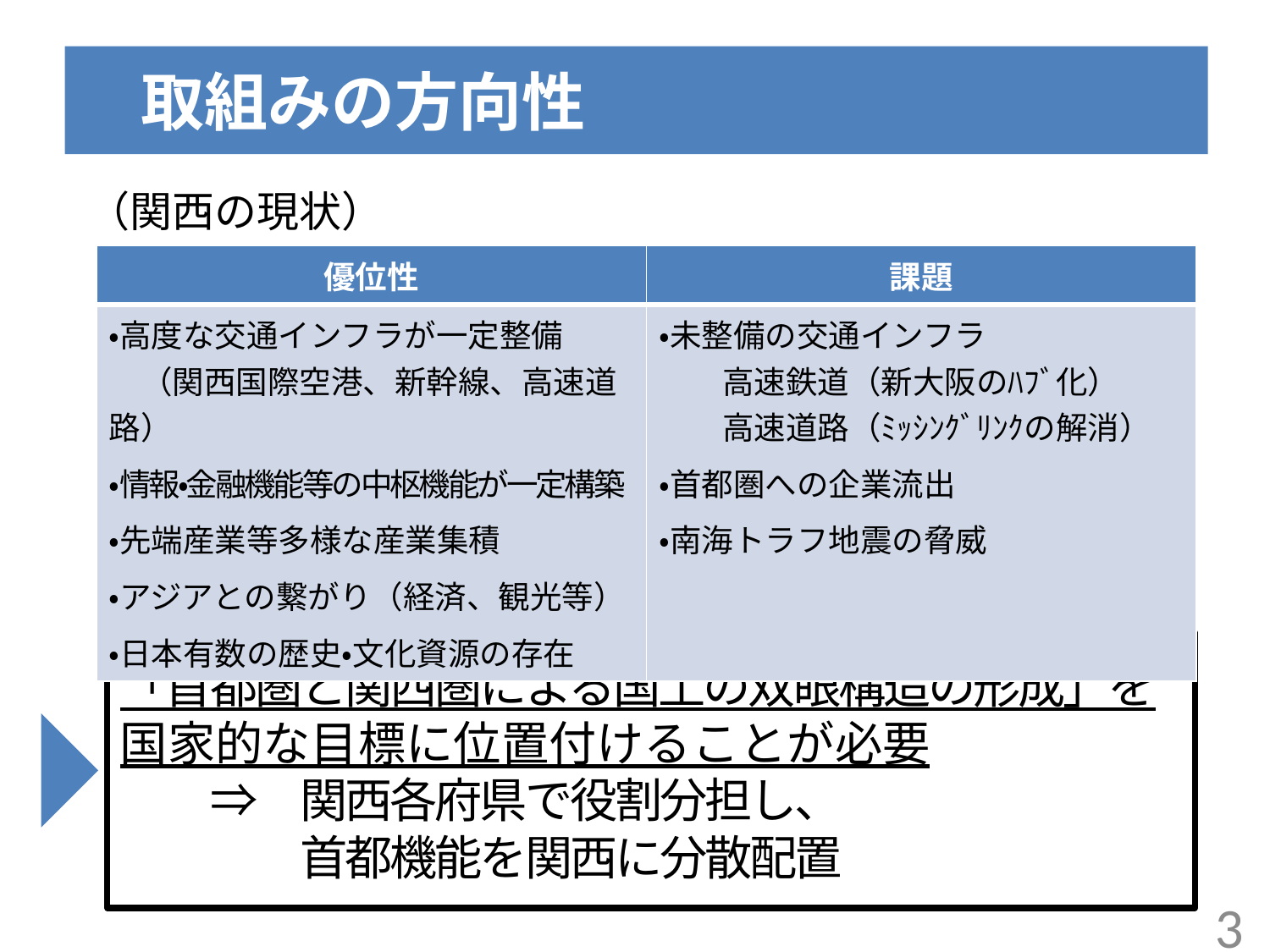

# 取組みの方向性
（関西の現状）
| 優位性 | 課題 |
| --- | --- |
| ・高度な交通インフラが一定整備 　（関西国際空港、新幹線、高速道路） ・情報・金融機能等の中枢機能が一定構築 ・先端産業等多様な産業集積 ・アジアとの繋がり（経済、観光等） ・日本有数の歴史・文化資源の存在 | ・未整備の交通インフラ 　　高速鉄道（新大阪のﾊﾌﾞ化） 　　高速道路（ﾐｯｼﾝｸﾞﾘﾝｸの解消） ・首都圏への企業流出 ・南海トラフ地震の脅威 |
「首都圏と関西圏による国土の双眼構造の形成」を
国家的な目標に位置付けることが必要
　　⇒　関西各府県で役割分担し、
　　　　首都機能を関西に分散配置

3